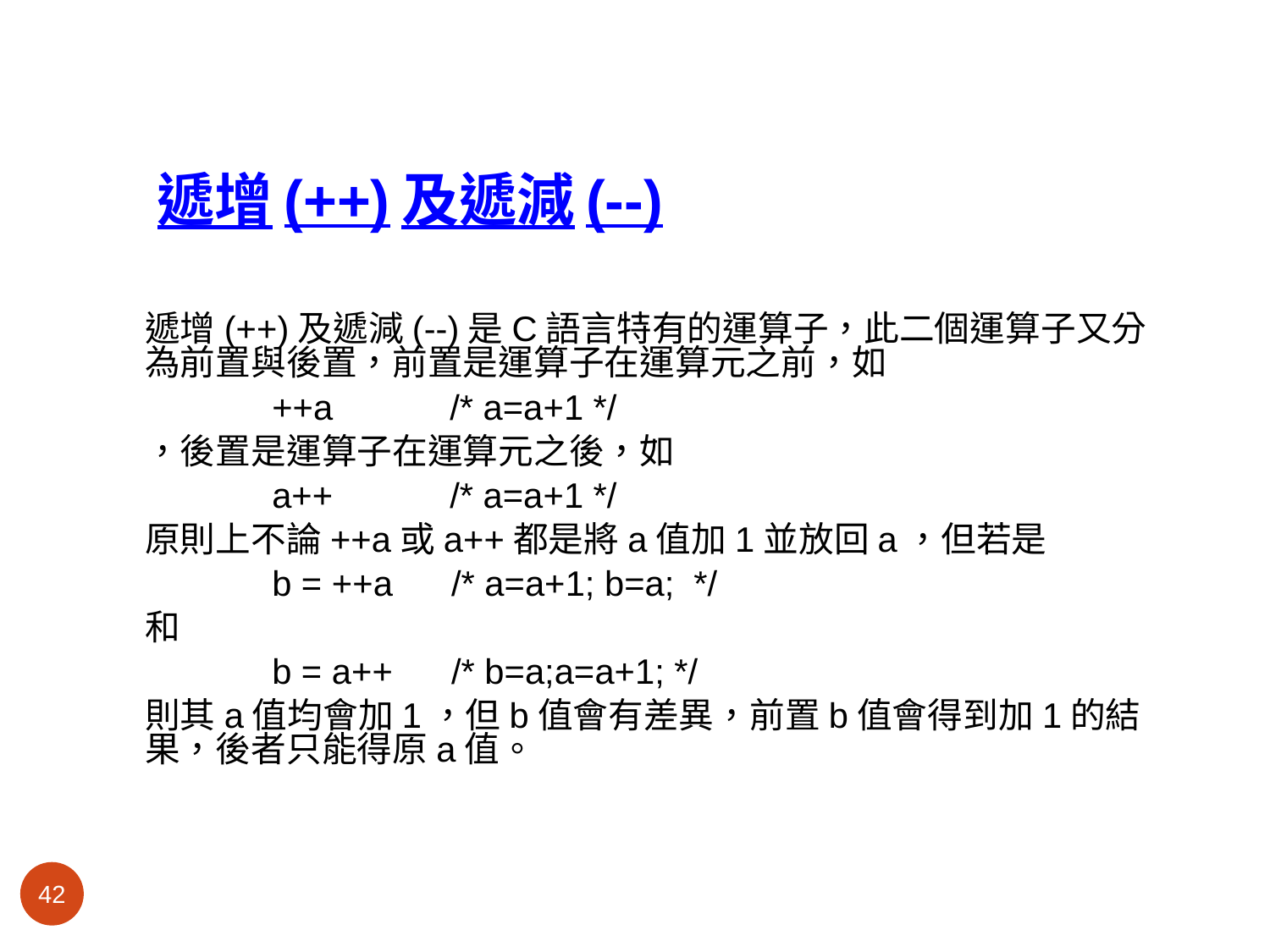

# 遞增(++)及遞減(--)

     遞增(++)及遞減(--)是C語言特有的運算子，此二個運算子又分為前置與後置，前置是運算子在運算元之前，如
		++a            /* a=a+1 */
     ，後置是運算子在運算元之後，如
		a++            /* a=a+1 */
     原則上不論++a或a++都是將a值加1並放回a，但若是
		b = ++a      /* a=a+1; b=a;  */
     和
		b = a++      /* b=a;a=a+1; */
     則其a值均會加1，但b值會有差異，前置b值會得到加1的結果，後者只能得原a值。
42